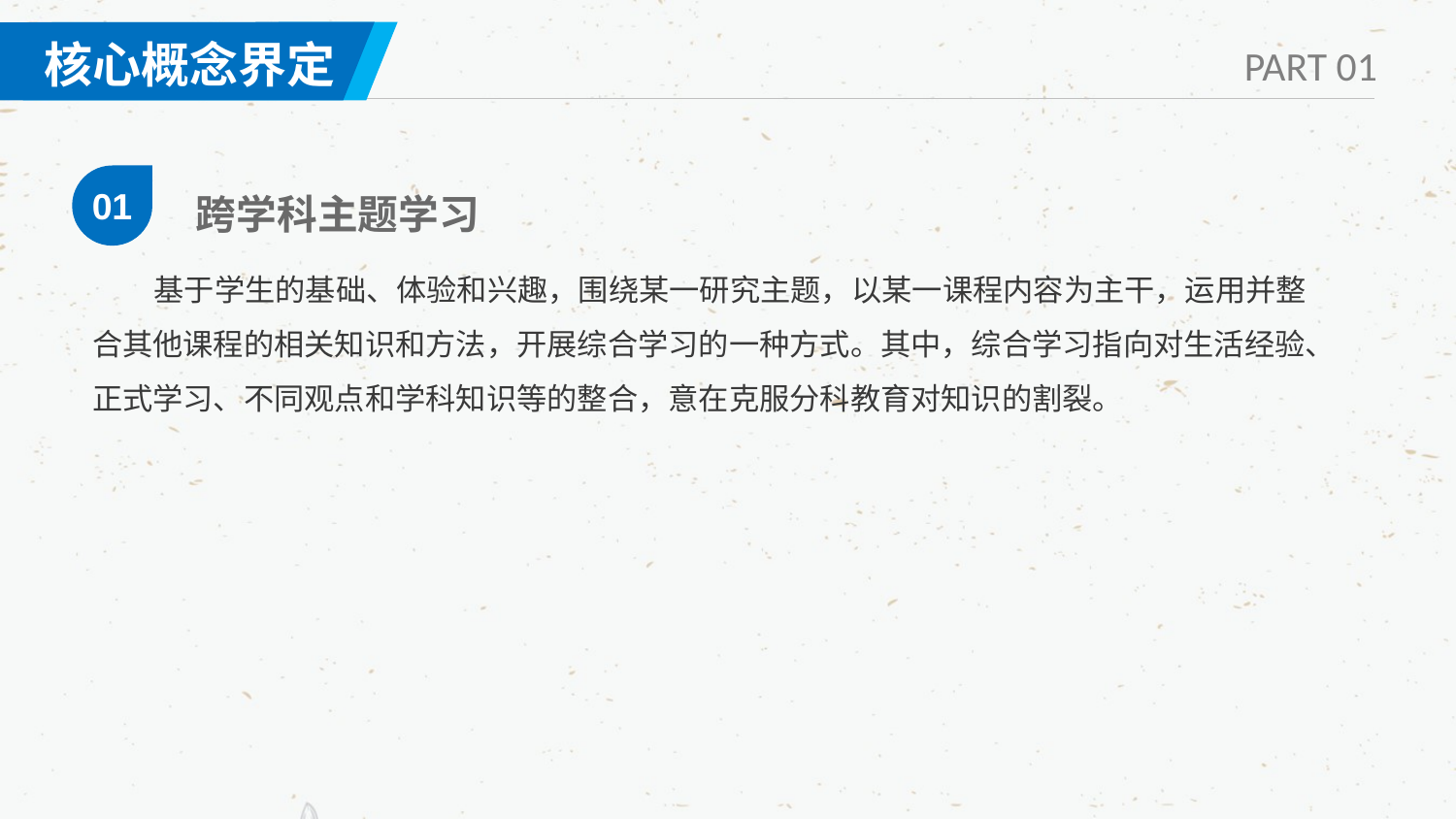

核心概念界定
跨学科主题学习
01
        基于学生的基础、体验和兴趣，围绕某一研究主题，以某一课程内容为主干，运用并整合其他课程的相关知识和方法，开展综合学习的一种方式。其中，综合学习指向对生活经验、正式学习、不同观点和学科知识等的整合，意在克服分科教育对知识的割裂。